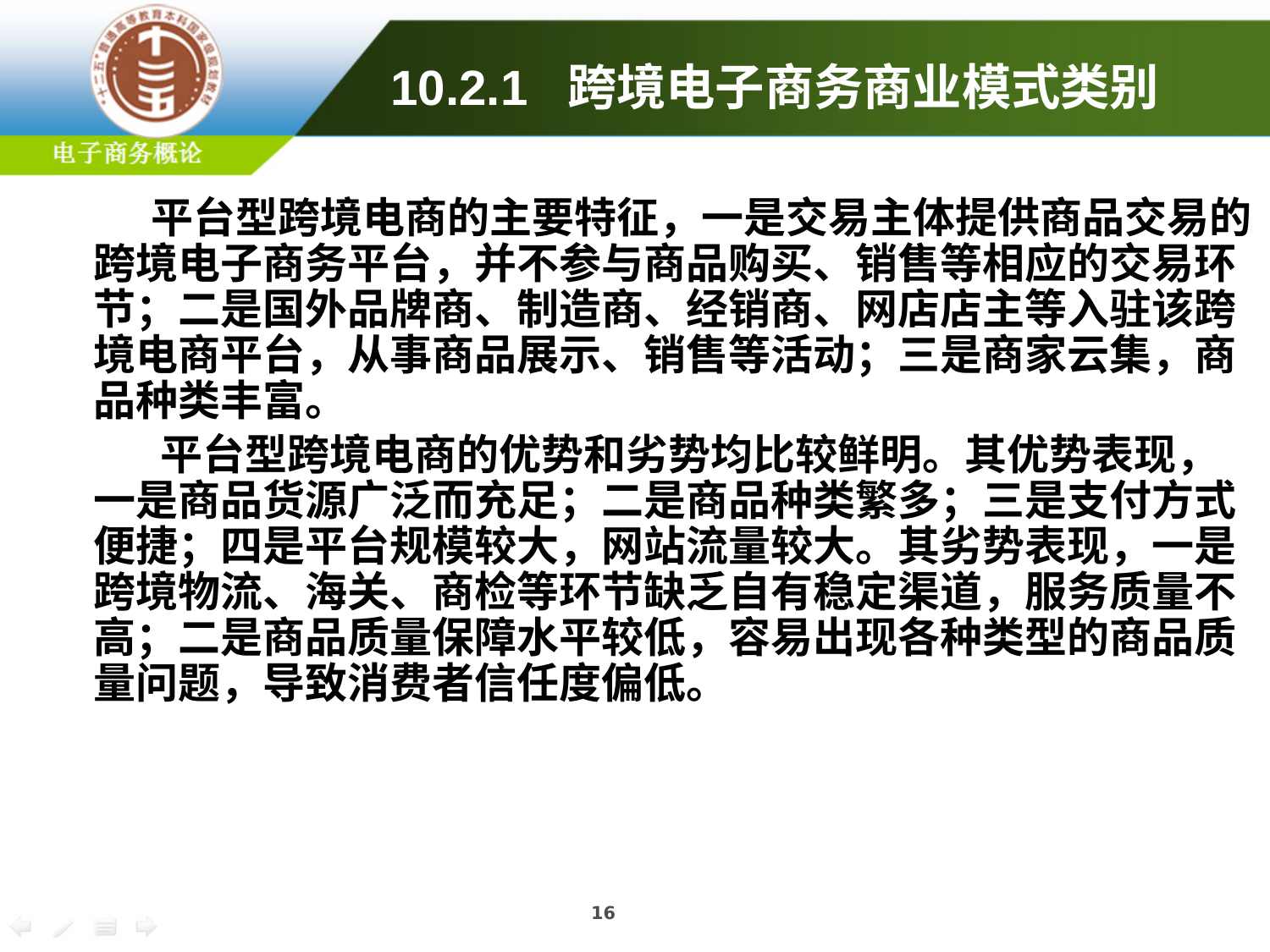

10.2.1  跨境电子商务商业模式类别
          平台型跨境电商的主要特征，一是交易主体提供商品交易的跨境电子商务平台，并不参与商品购买、销售等相应的交易环节；二是国外品牌商、制造商、经销商、网店店主等入驻该跨境电商平台，从事商品展示、销售等活动；三是商家云集，商品种类丰富。
           平台型跨境电商的优势和劣势均比较鲜明。其优势表现，一是商品货源广泛而充足；二是商品种类繁多；三是支付方式便捷；四是平台规模较大，网站流量较大。其劣势表现，一是跨境物流、海关、商检等环节缺乏自有稳定渠道，服务质量不高；二是商品质量保障水平较低，容易出现各种类型的商品质量问题，导致消费者信任度偏低。

16